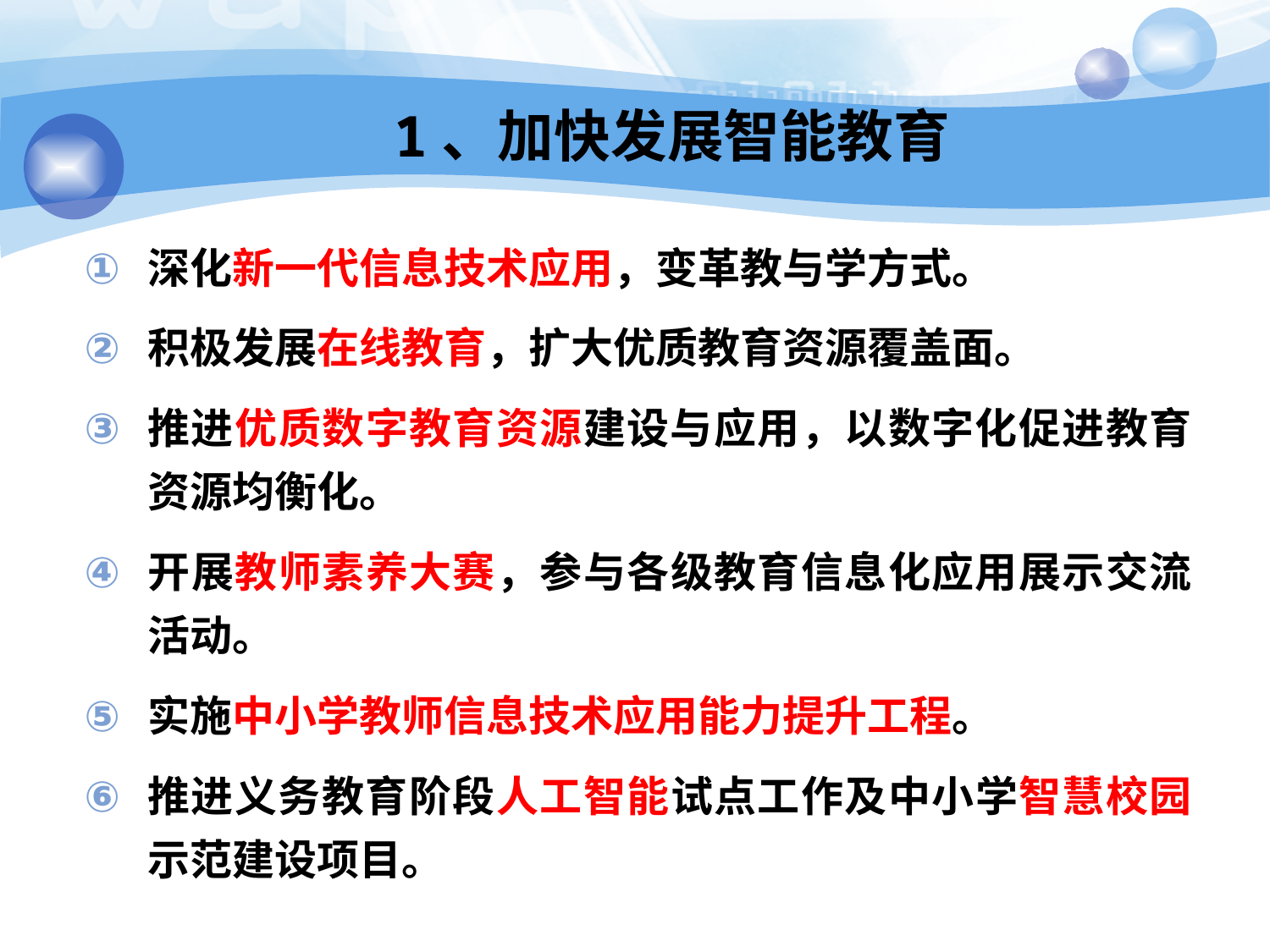

# 1、加快发展智能教育
深化新一代信息技术应用，变革教与学方式。
积极发展在线教育，扩大优质教育资源覆盖面。
推进优质数字教育资源建设与应用，以数字化促进教育资源均衡化。
开展教师素养大赛，参与各级教育信息化应用展示交流活动。
实施中小学教师信息技术应用能力提升工程。
推进义务教育阶段人工智能试点工作及中小学智慧校园示范建设项目。